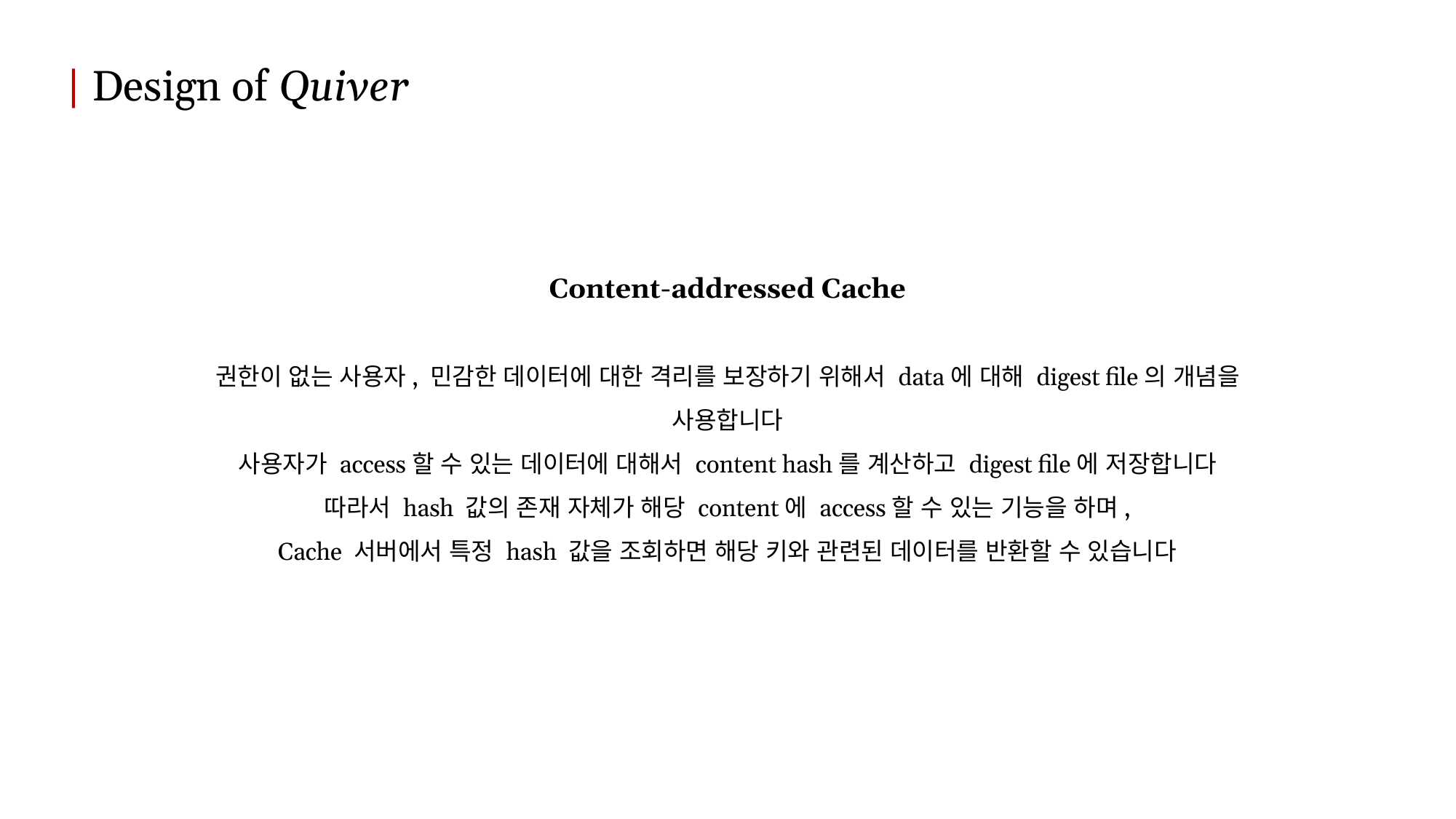

| Design of Quiver
Content-addressed Cache

권한이 없는 사용자, 민감한 데이터에 대한 격리를 보장하기 위해서 data에 대해 digest file의 개념을 사용합니다
사용자가 access할 수 있는 데이터에 대해서 content hash를 계산하고 digest file에 저장합니다
따라서 hash 값의 존재 자체가 해당 content에 access할 수 있는 기능을 하며,
Cache 서버에서 특정 hash 값을 조회하면 해당 키와 관련된 데이터를 반환할 수 있습니다